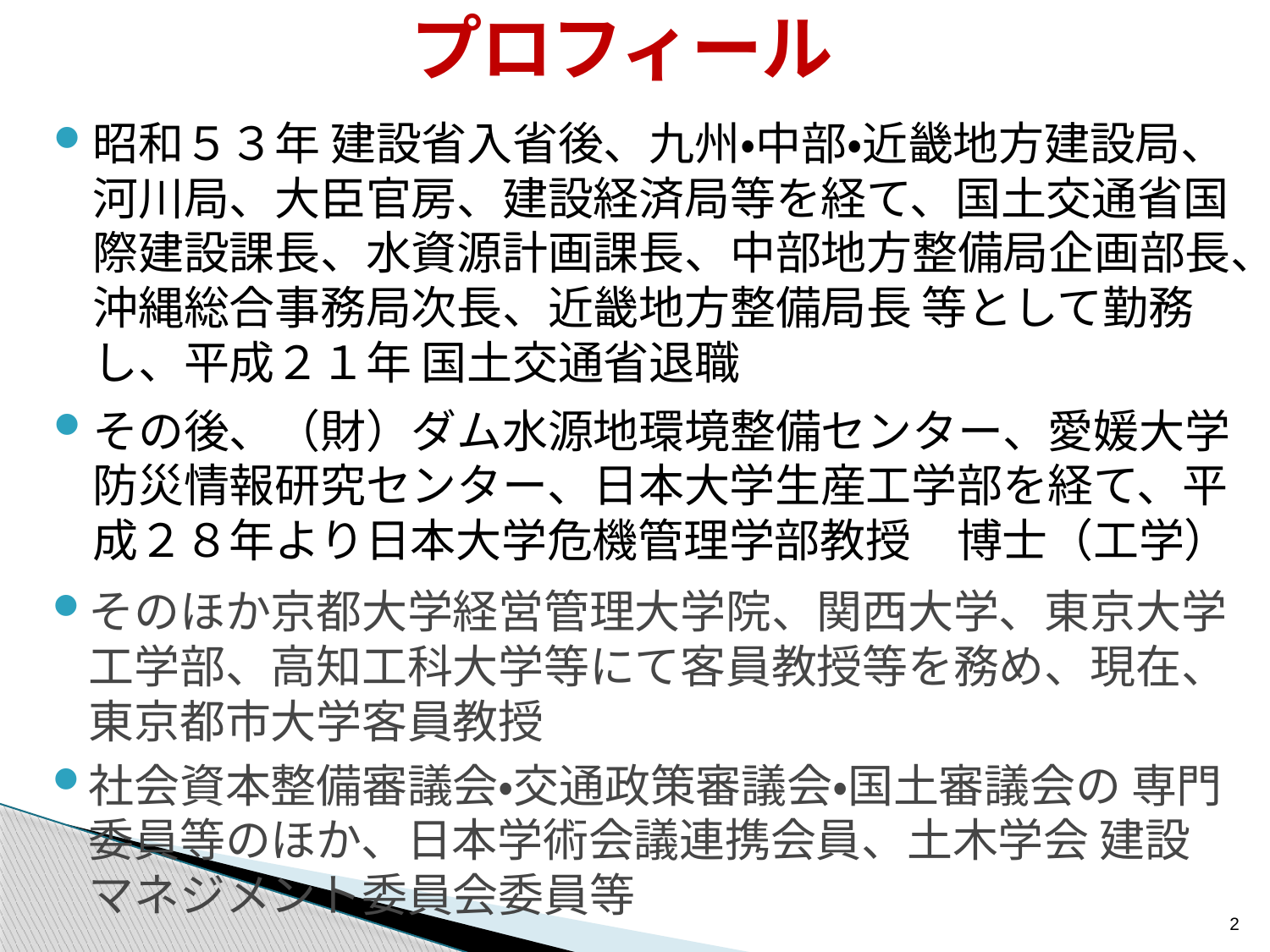

プロフィール
昭和５３年 建設省入省後、九州・中部・近畿地方建設局、河川局、大臣官房、建設経済局等を経て、国土交通省国際建設課長、水資源計画課長、中部地方整備局企画部長、沖縄総合事務局次長、近畿地方整備局長 等として勤務し、平成２１年 国土交通省退職
その後、（財）ダム水源地環境整備センター、愛媛大学防災情報研究センター、日本大学生産工学部を経て、平成２８年より日本大学危機管理学部教授　博士（工学）
そのほか京都大学経営管理大学院、関西大学、東京大学工学部、高知工科大学等にて客員教授等を務め、現在、東京都市大学客員教授
社会資本整備審議会・交通政策審議会・国土審議会の 専門委員等のほか、日本学術会議連携会員、土木学会 建設マネジメント委員会委員等
2